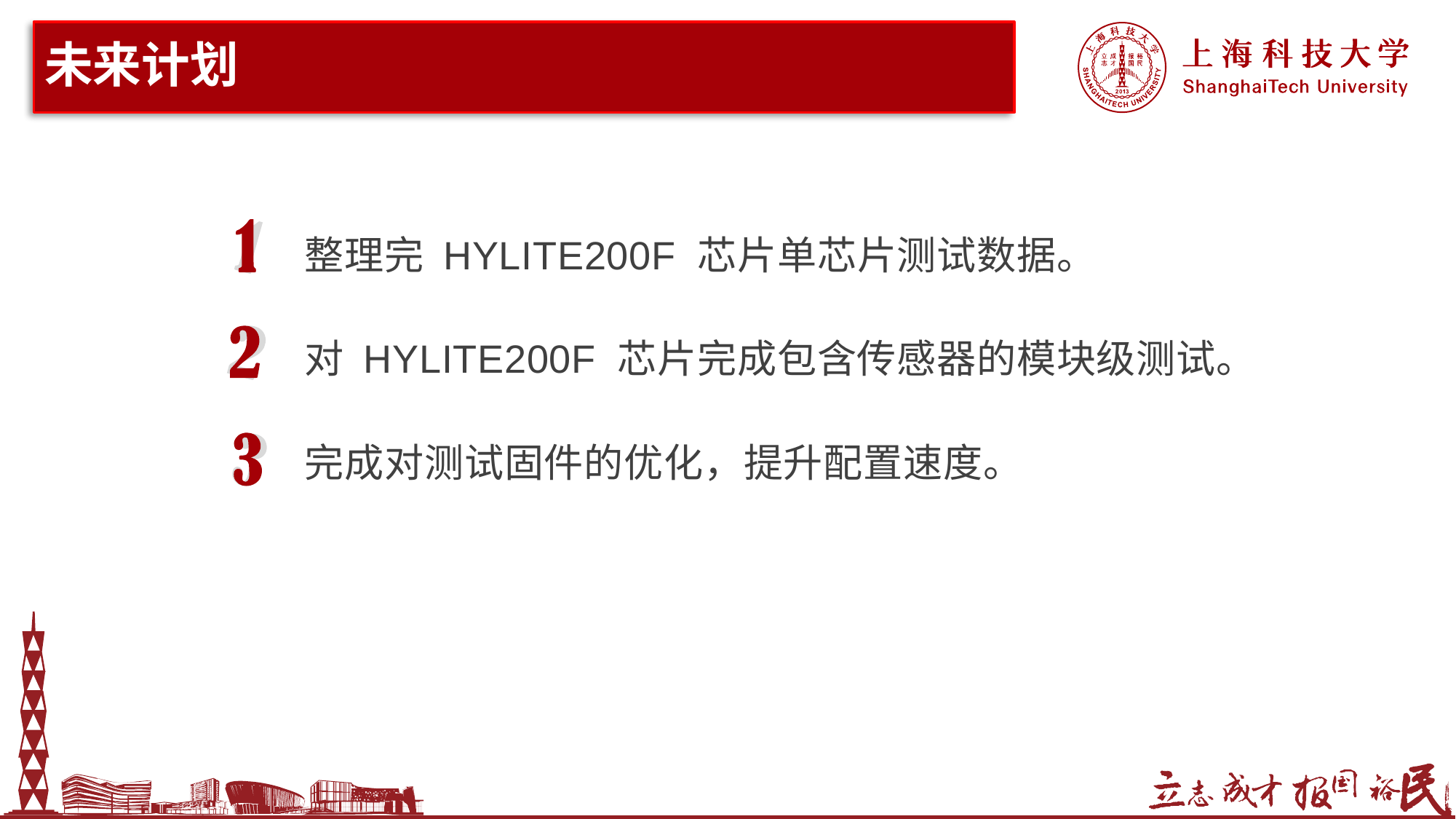

# 未来计划
整理完 HYLITE200F 芯片单芯片测试数据。
对 HYLITE200F 芯片完成包含传感器的模块级测试。
完成对测试固件的优化，提升配置速度。